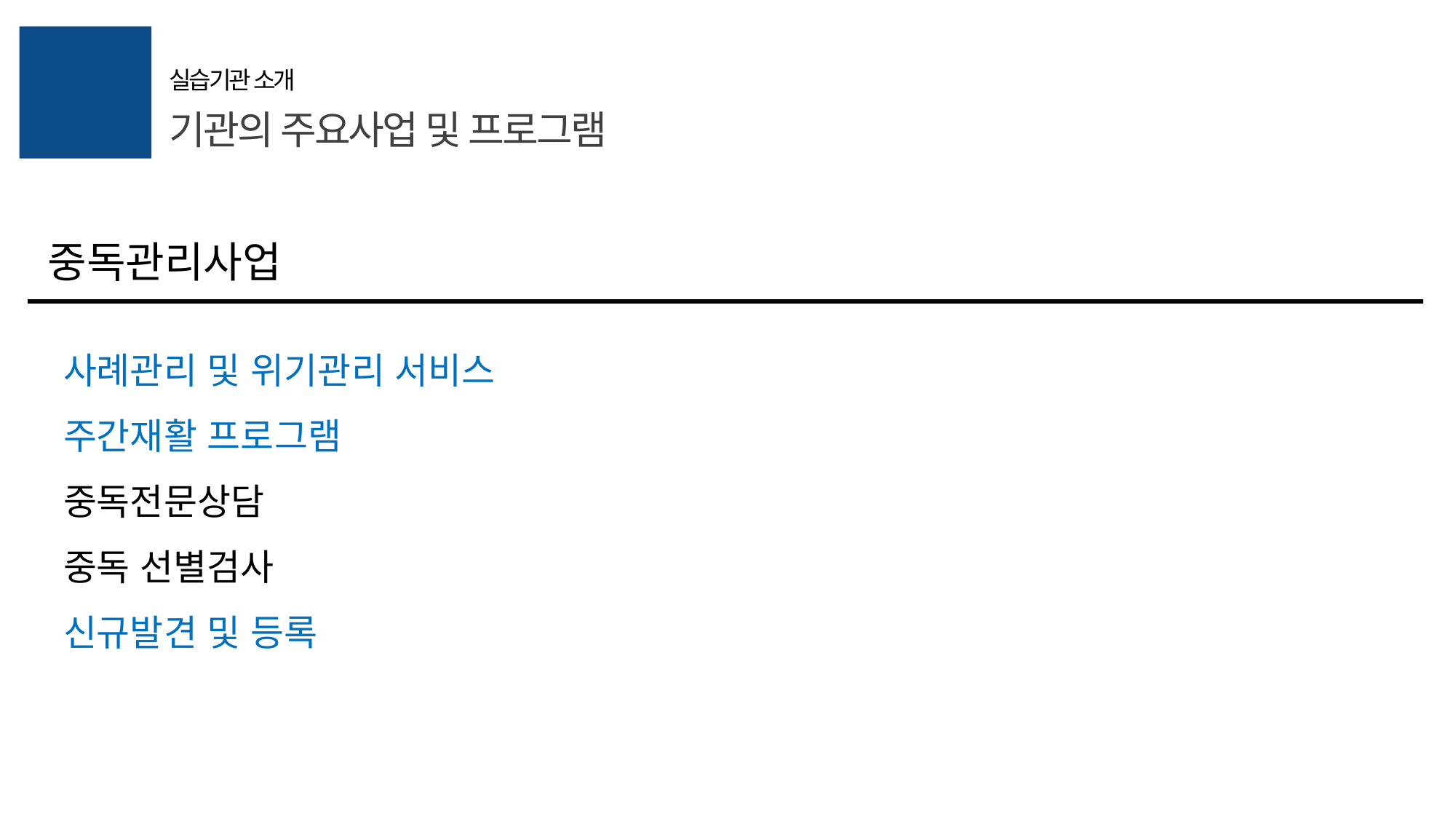

실습기관 소개
기관의 주요사업 및 프로그램
중독관리사업
사례관리 및 위기관리 서비스
주간재활 프로그램
중독전문상담
중독 선별검사
신규발견 및 등록
심리학적
요인